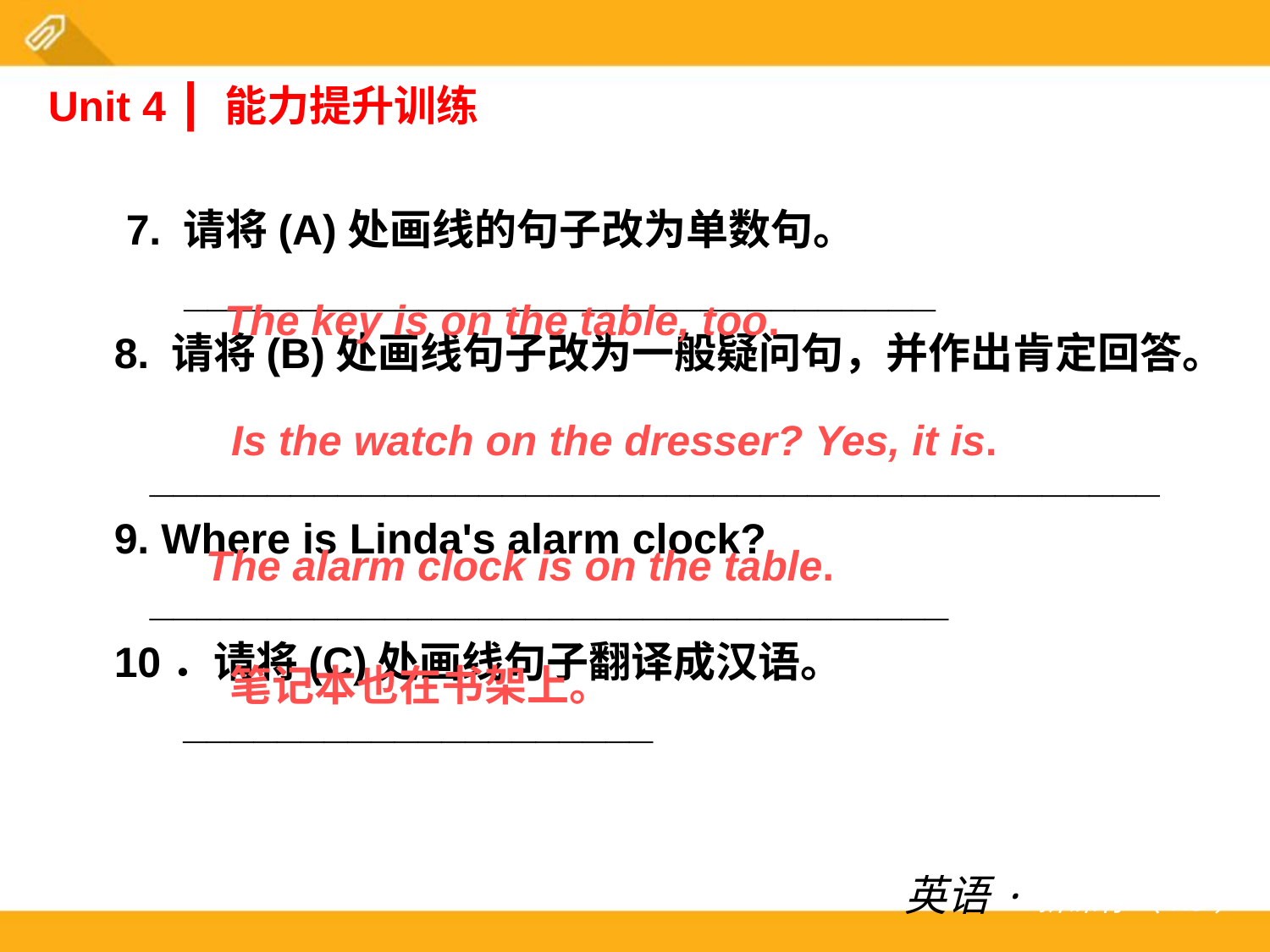

Unit 4 ┃ 能力提升训练
  7. 请将(A)处画线的句子改为单数句。
 　 ________________________________
 8. 请将(B)处画线句子改为一般疑问句，并作出肯定回答。
    ___________________________________________
 9. Where is Linda's alarm clock?
    __________________________________
 10．请将(C)处画线句子翻译成汉语。
　   ____________________
The key is on the table, too.
Is the watch on the dresser? Yes, it is.

The alarm clock is on the table.

笔记本也在书架上。
英语·新课标（RJ）